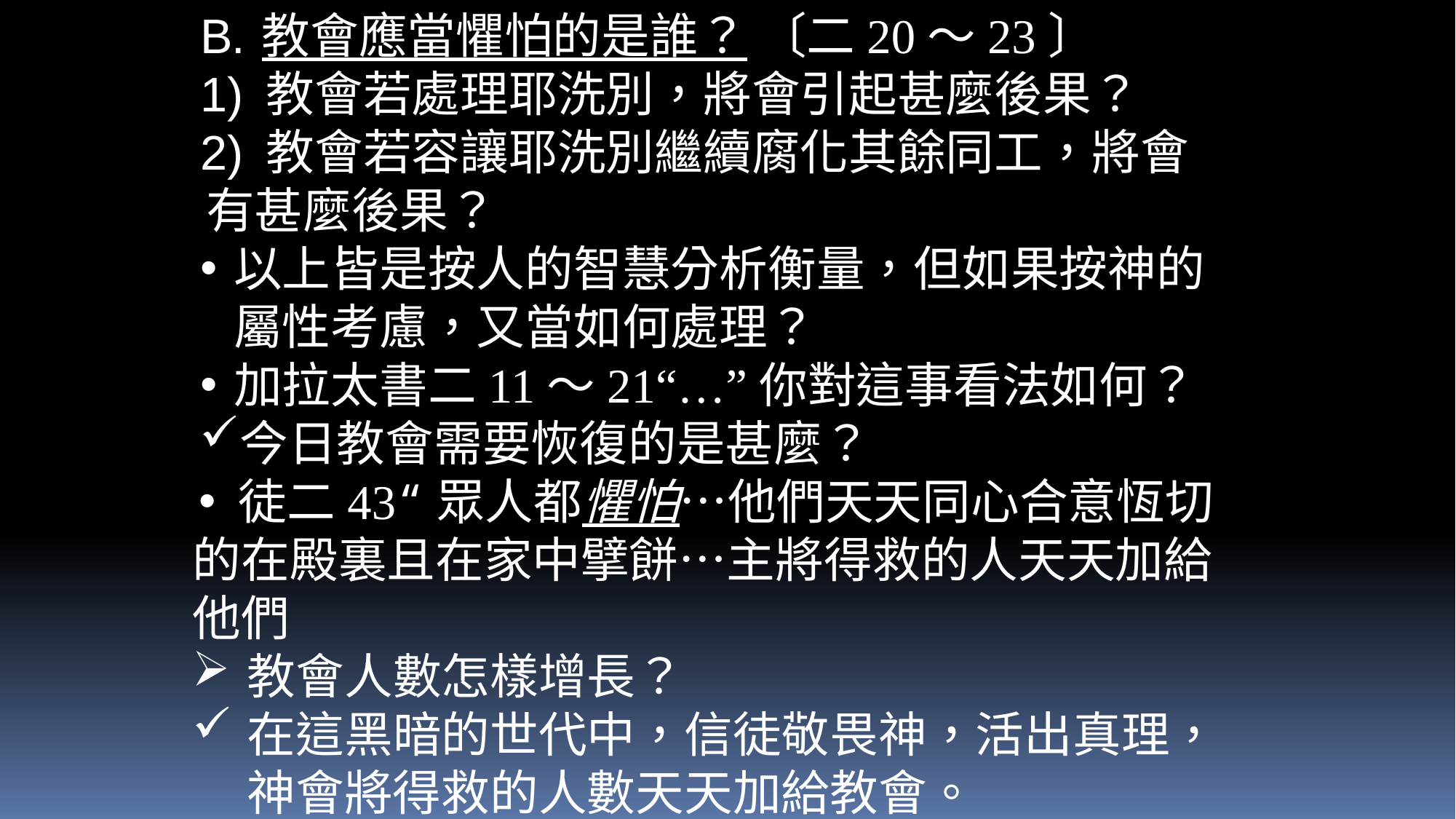

教會應當懼怕的是誰？ 〔二20～23〕
 教會若處理耶洗別，將會引起甚麼後果？
 教會若容讓耶洗別繼續腐化其餘同工，將會有甚麼後果？
以上皆是按人的智慧分析衡量，但如果按神的屬性考慮，又當如何處理？
加拉太書二11～21“…”你對這事看法如何？
今日教會需要恢復的是甚麼？
 徒二43“眾人都懼怕…他們天天同心合意恆切的在殿裏且在家中擘餅…主將得救的人天天加給他們
教會人數怎樣增長？
在這黑暗的世代中，信徒敬畏神，活出真理，神會將得救的人數天天加給教會。